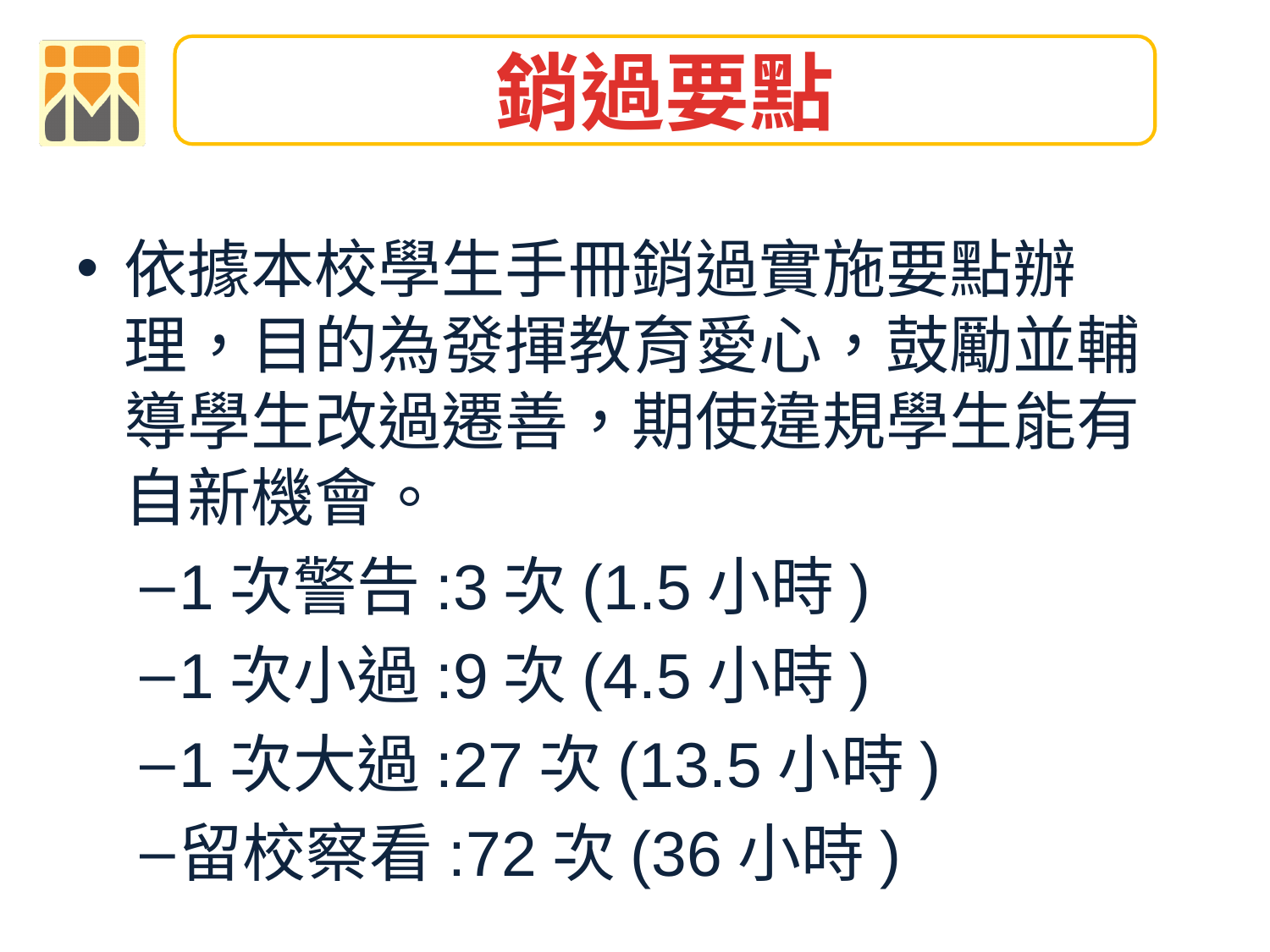

銷過要點
依據本校學生手冊銷過實施要點辦理，目的為發揮教育愛心，鼓勵並輔導學生改過遷善，期使違規學生能有自新機會。
1次警告:3次(1.5小時)
1次小過:9次(4.5小時)
1次大過:27次(13.5小時)
留校察看:72次(36小時)